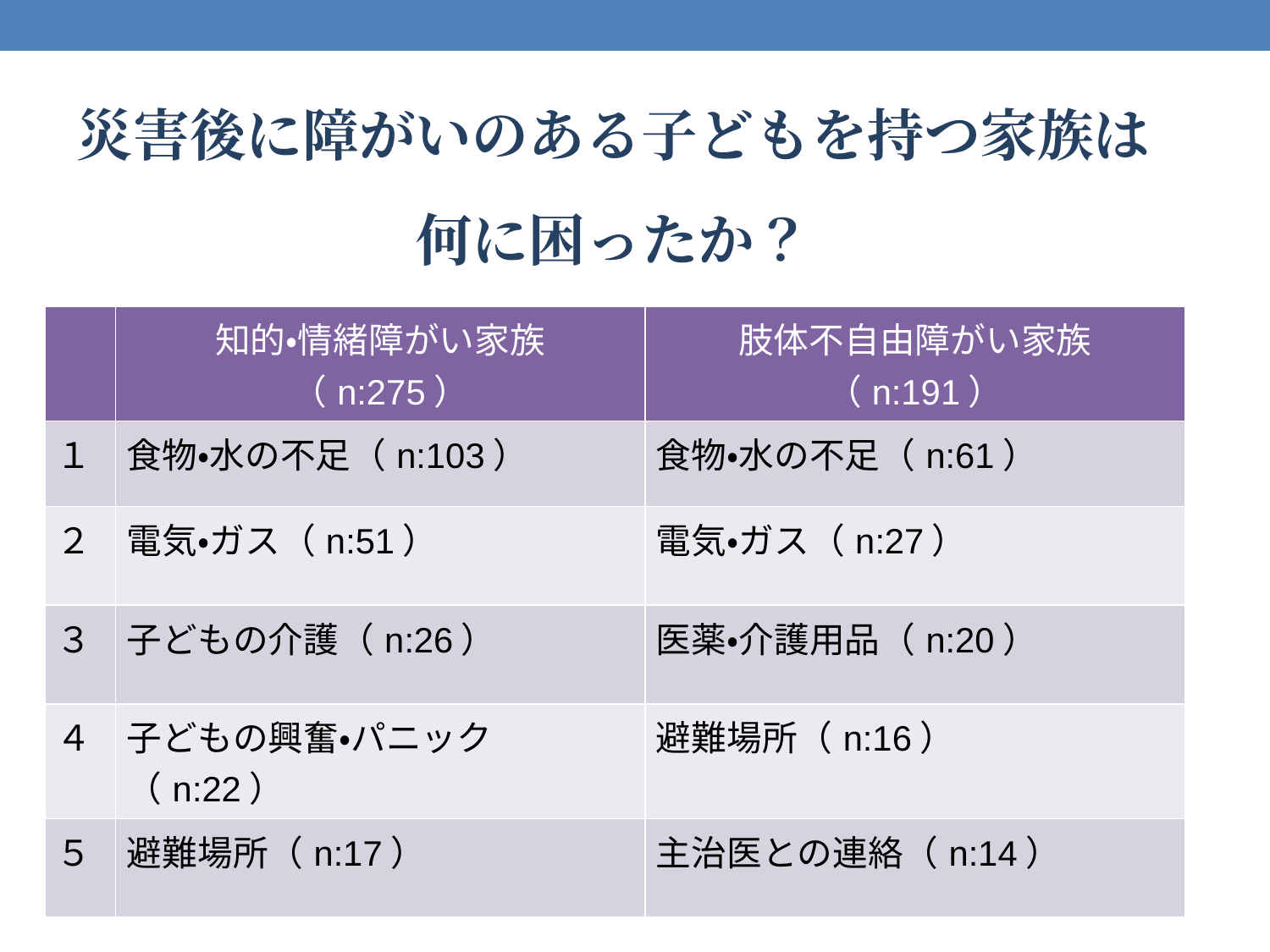

災害後に障がいのある子どもを持つ家族は何に困ったか？
|  | 知的・情緒障がい家族 （n:275） | 肢体不自由障がい家族 （n:191） |
| --- | --- | --- |
| １ | 食物・水の不足（n:103） | 食物・水の不足（n:61） |
| ２ | 電気・ガス（n:51） | 電気・ガス（n:27） |
| ３ | 子どもの介護（n:26） | 医薬・介護用品（n:20） |
| ４ | 子どもの興奮・パニック（n:22） | 避難場所（n:16） |
| ５ | 避難場所（n:17） | 主治医との連絡（n:14） |